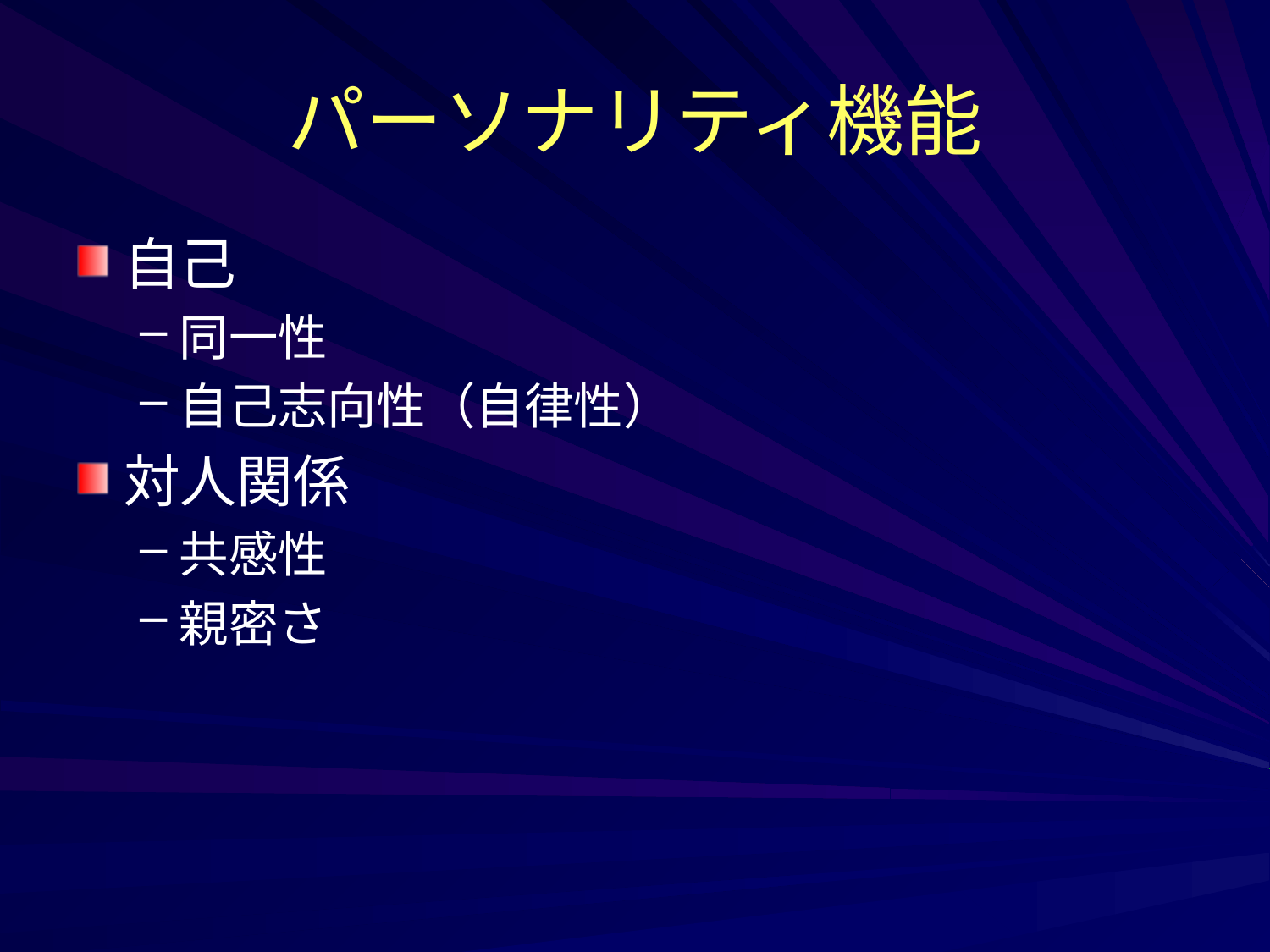

# パーソナリティ機能
自己
同一性
自己志向性（自律性）
対人関係
共感性
親密さ